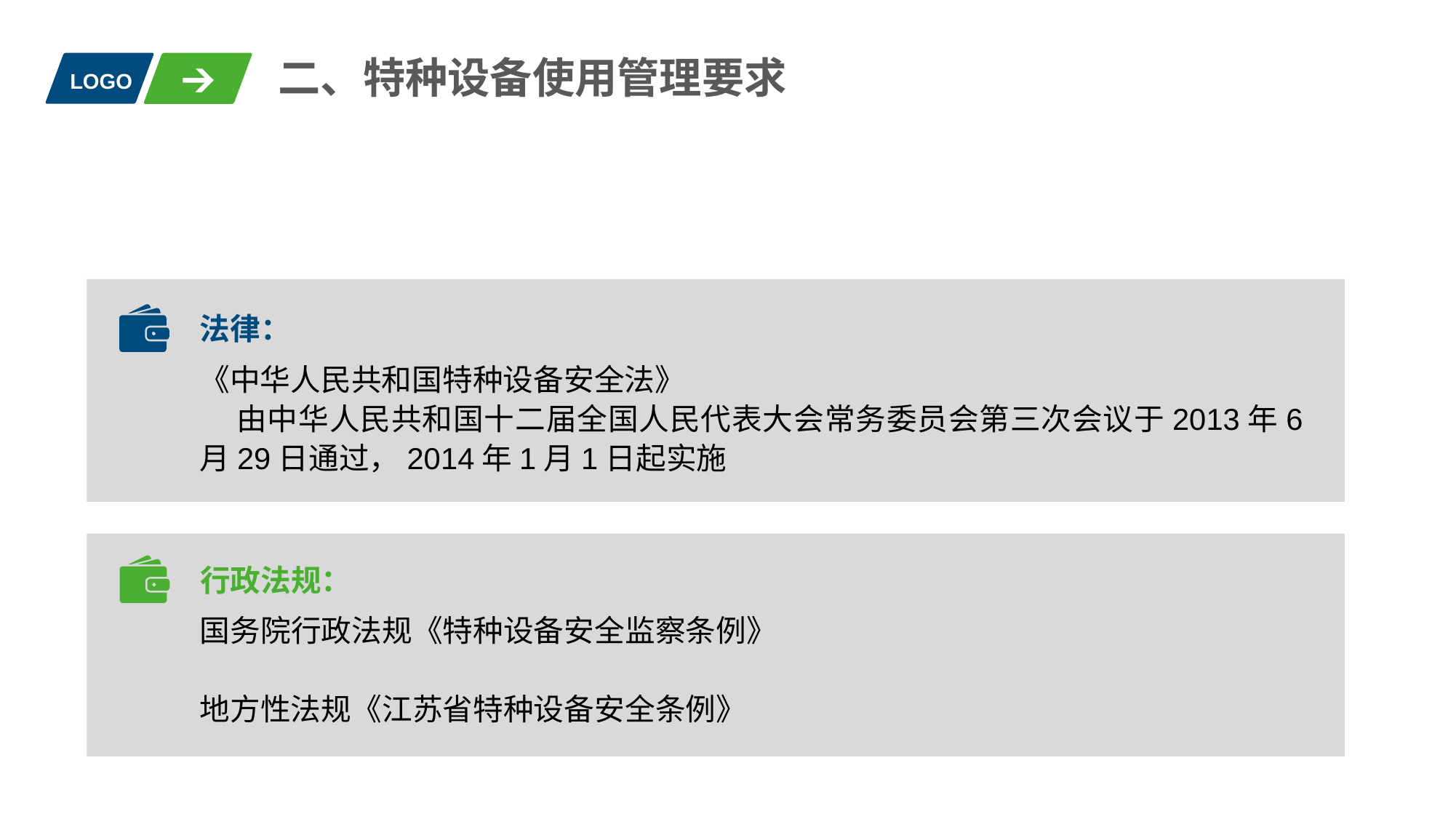

二、特种设备使用管理要求

LOGO

法律：
《中华人民共和国特种设备安全法》
    由中华人民共和国十二届全国人民代表大会常务委员会第三次会议于2013年6月29日通过，2014年1月1日起实施

行政法规：
国务院行政法规《特种设备安全监察条例》

地方性法规《江苏省特种设备安全条例》